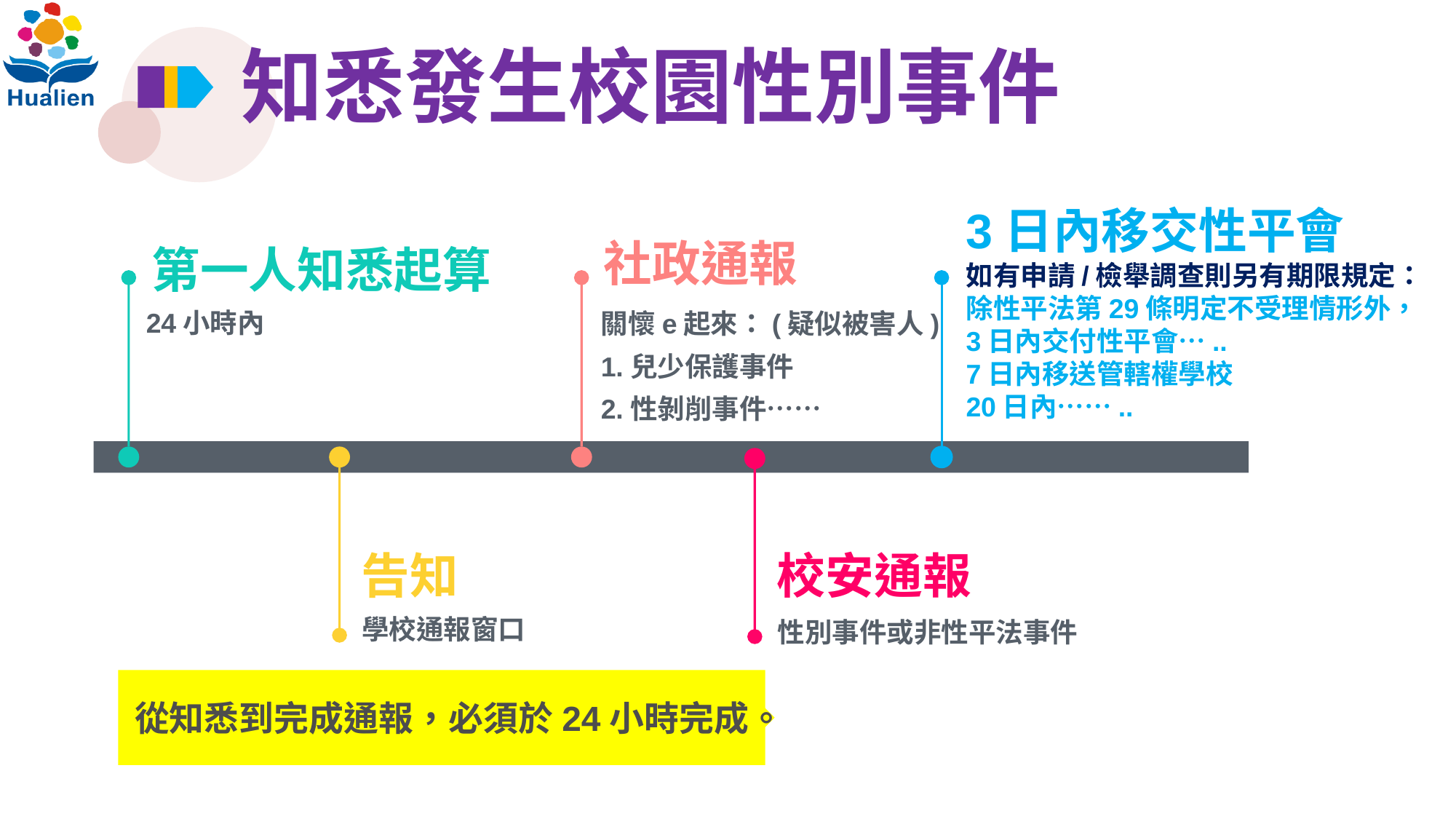

知悉發生校園性別事件

3日內移交性平會
如有申請/檢舉調查則另有期限規定：
除性平法第29條明定不受理情形外，
3日內交付性平會…..
7日內移送管轄權學校
20日內……..
社政通報
第一人知悉起算

關懷e起來：(疑似被害人)
1.兒少保護事件
2.性剝削事件……
24小時內

校安通報
告知
學校通報窗口
性別事件或非性平法事件
從知悉到完成通報，必須於24小時完成。